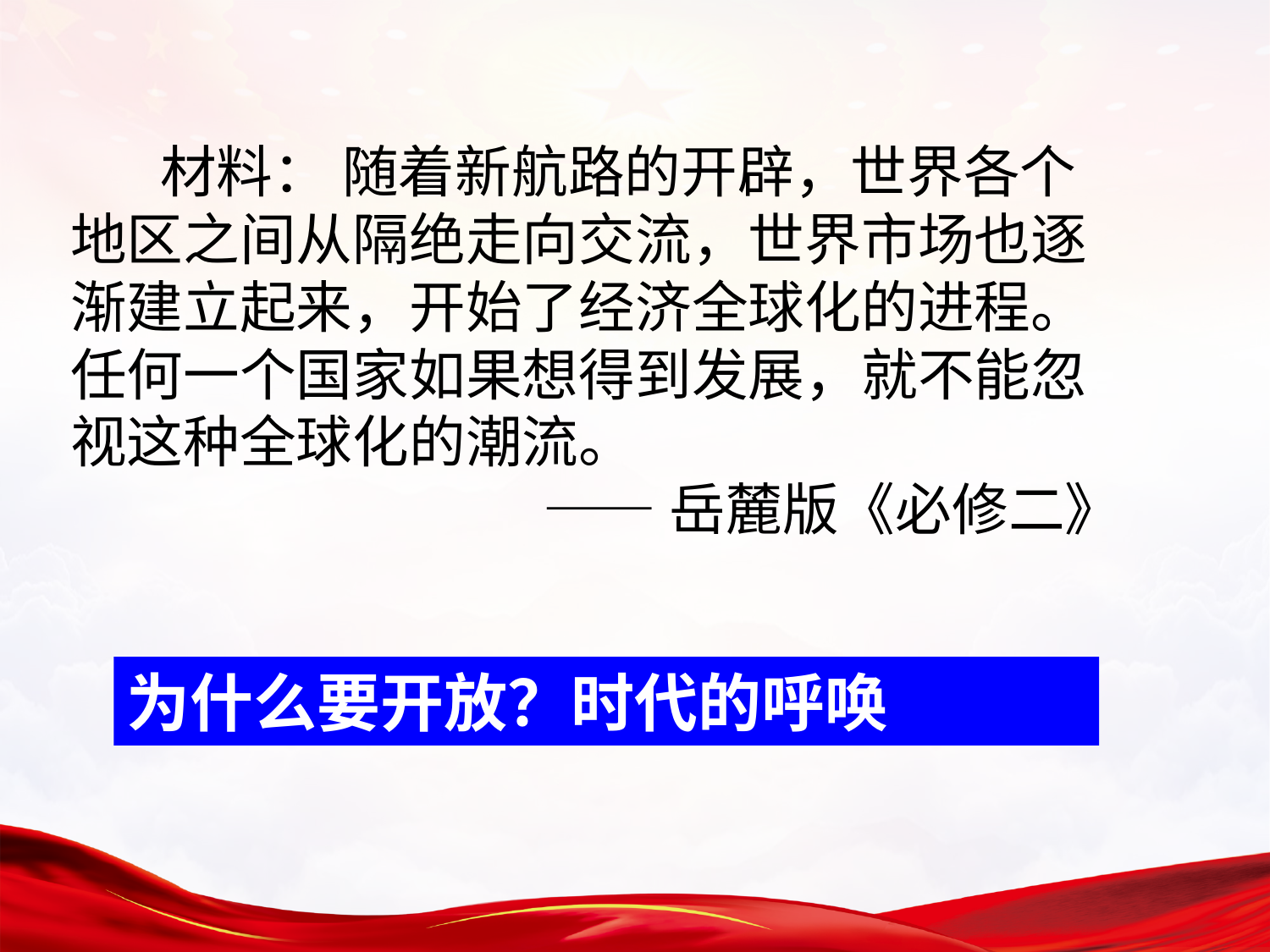

材料： 随着新航路的开辟，世界各个地区之间从隔绝走向交流，世界市场也逐渐建立起来，开始了经济全球化的进程。任何一个国家如果想得到发展，就不能忽视这种全球化的潮流。
——岳麓版《必修二》
为什么要开放？时代的呼唤